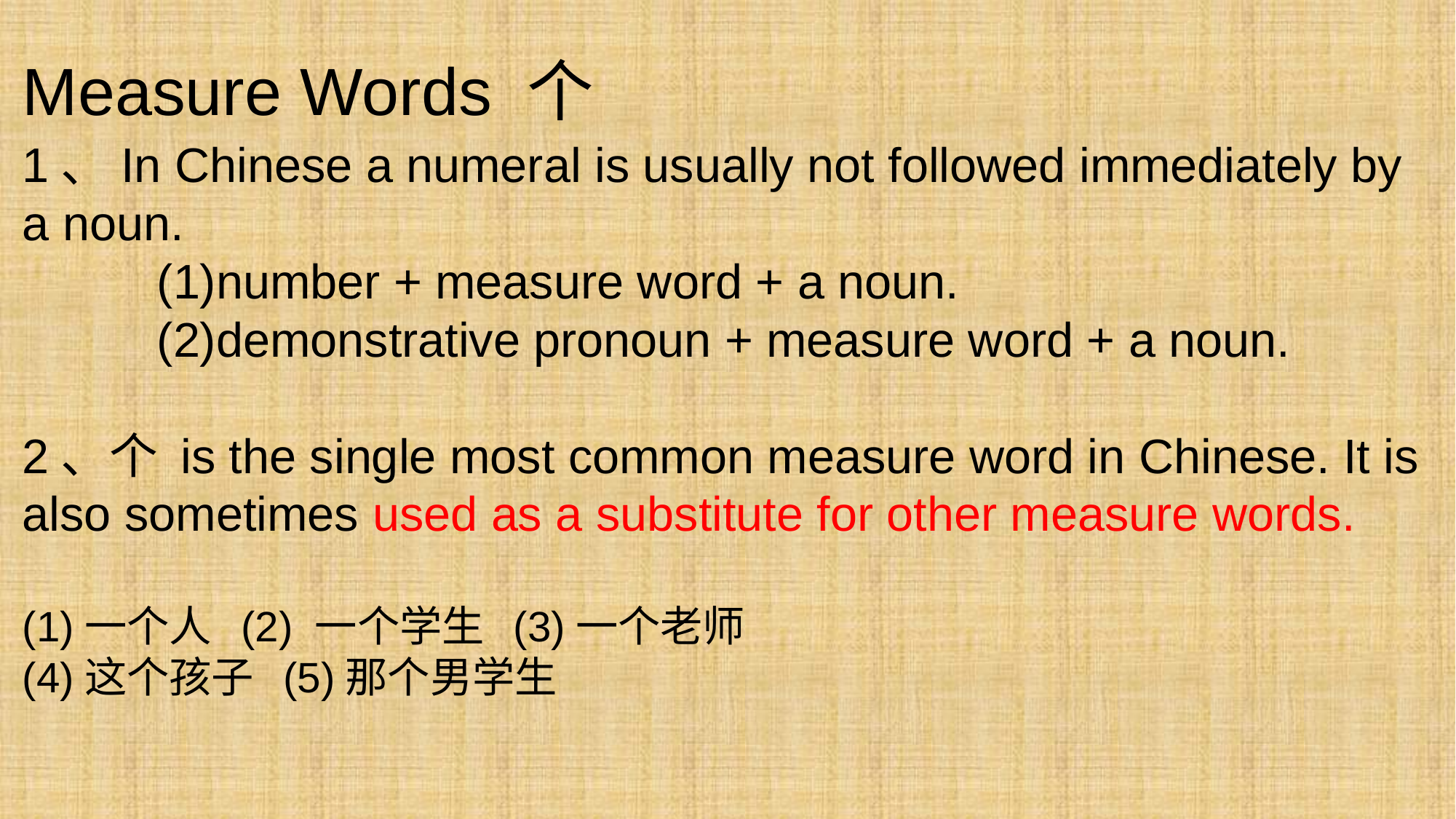

Measure Words 个
1、In Chinese a numeral is usually not followed immediately by a noun.
          (1)number + measure word + a noun.
          (2)demonstrative pronoun + measure word + a noun.

2、个 is the single most common measure word in Chinese. It is also sometimes used as a substitute for other measure words.

(1)一个人  (2) 一个学生  (3)一个老师
(4)这个孩子  (5)那个男学生